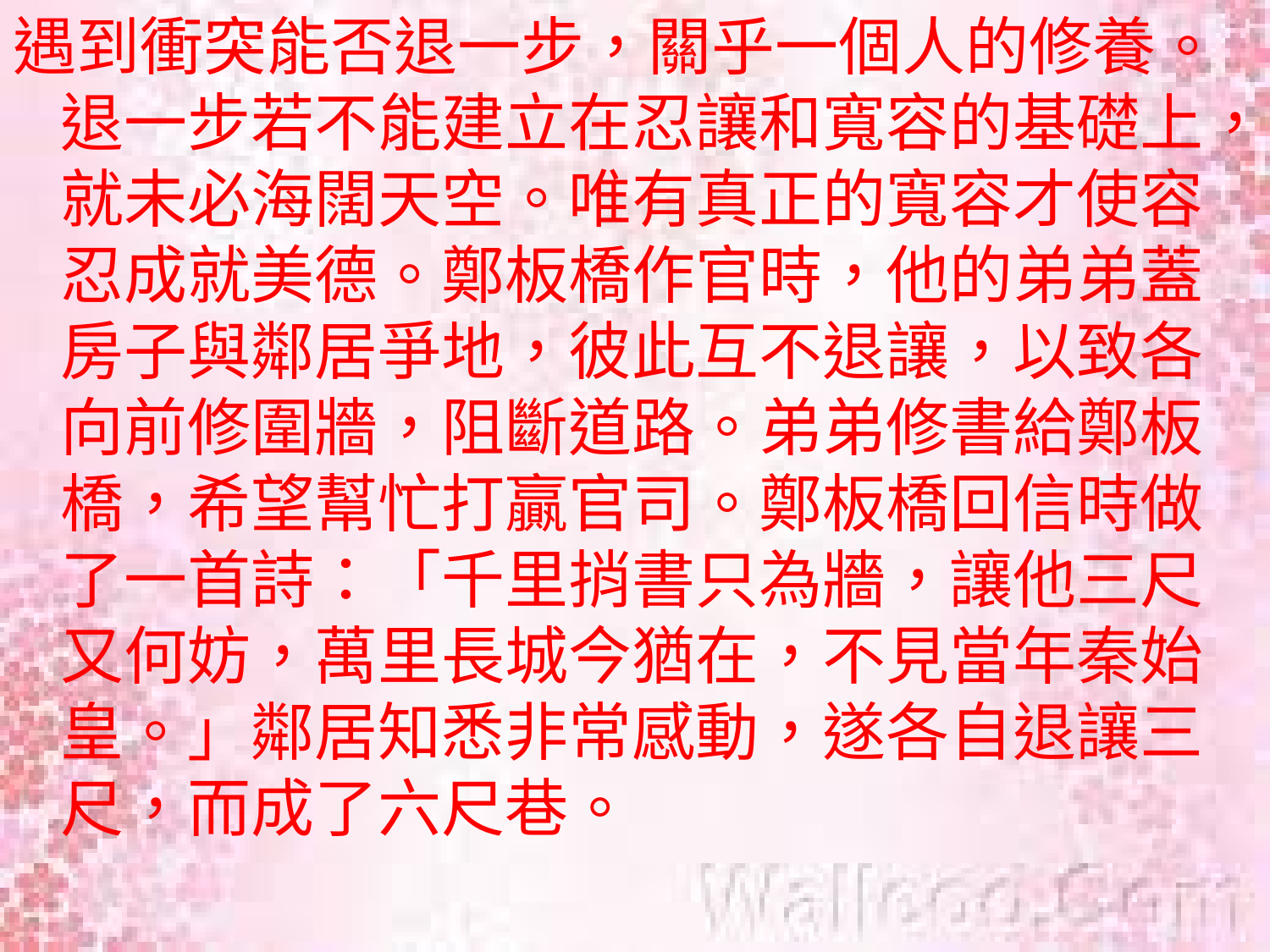

遇到衝突能否退一步，關乎一個人的修養。退一步若不能建立在忍讓和寬容的基礎上，就未必海闊天空。唯有真正的寬容才使容忍成就美德。鄭板橋作官時，他的弟弟蓋房子與鄰居爭地，彼此互不退讓，以致各向前修圍牆，阻斷道路。弟弟修書給鄭板橋，希望幫忙打贏官司。鄭板橋回信時做了一首詩：「千里捎書只為牆，讓他三尺又何妨，萬里長城今猶在，不見當年秦始皇。」鄰居知悉非常感動，遂各自退讓三尺，而成了六尺巷。